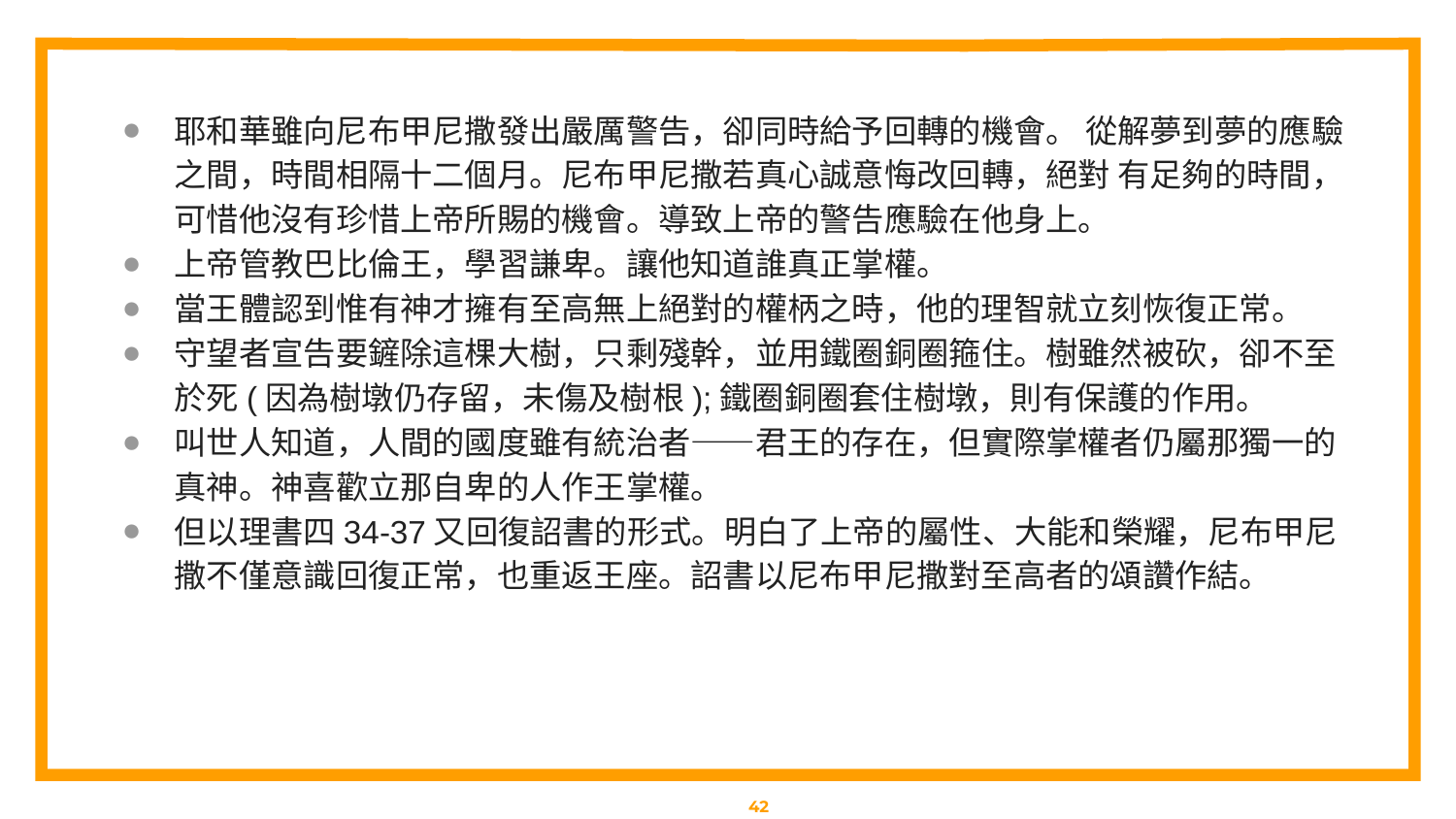

耶和華雖向尼布甲尼撒發出嚴厲警告，卻同時給予回轉的機會。 從解夢到夢的應驗之間，時間相隔十二個月。尼布甲尼撒若真心誠意悔改回轉，絕對 有足夠的時間，可惜他沒有珍惜上帝所賜的機會。導致上帝的警告應驗在他身上。
上帝管教巴比倫王，學習謙卑。讓他知道誰真正掌權。
當王體認到惟有神才擁有至高無上絕對的權柄之時，他的理智就立刻恢復正常。
守望者宣告要鏟除這棵大樹，只剩殘幹，並用鐵圈銅圈箍住。樹雖然被砍，卻不至於死(因為樹墩仍存留，未傷及樹根);鐵圈銅圈套住樹墩，則有保護的作用。
叫世人知道，人間的國度雖有統治者——君王的存在，但實際掌權者仍屬那獨一的真神。神喜歡立那自卑的人作王掌權。
但以理書四34-37又回復詔書的形式。明白了上帝的屬性、大能和榮耀，尼布甲尼撒不僅意識回復正常，也重返王座。詔書以尼布甲尼撒對至高者的頌讚作結。
42